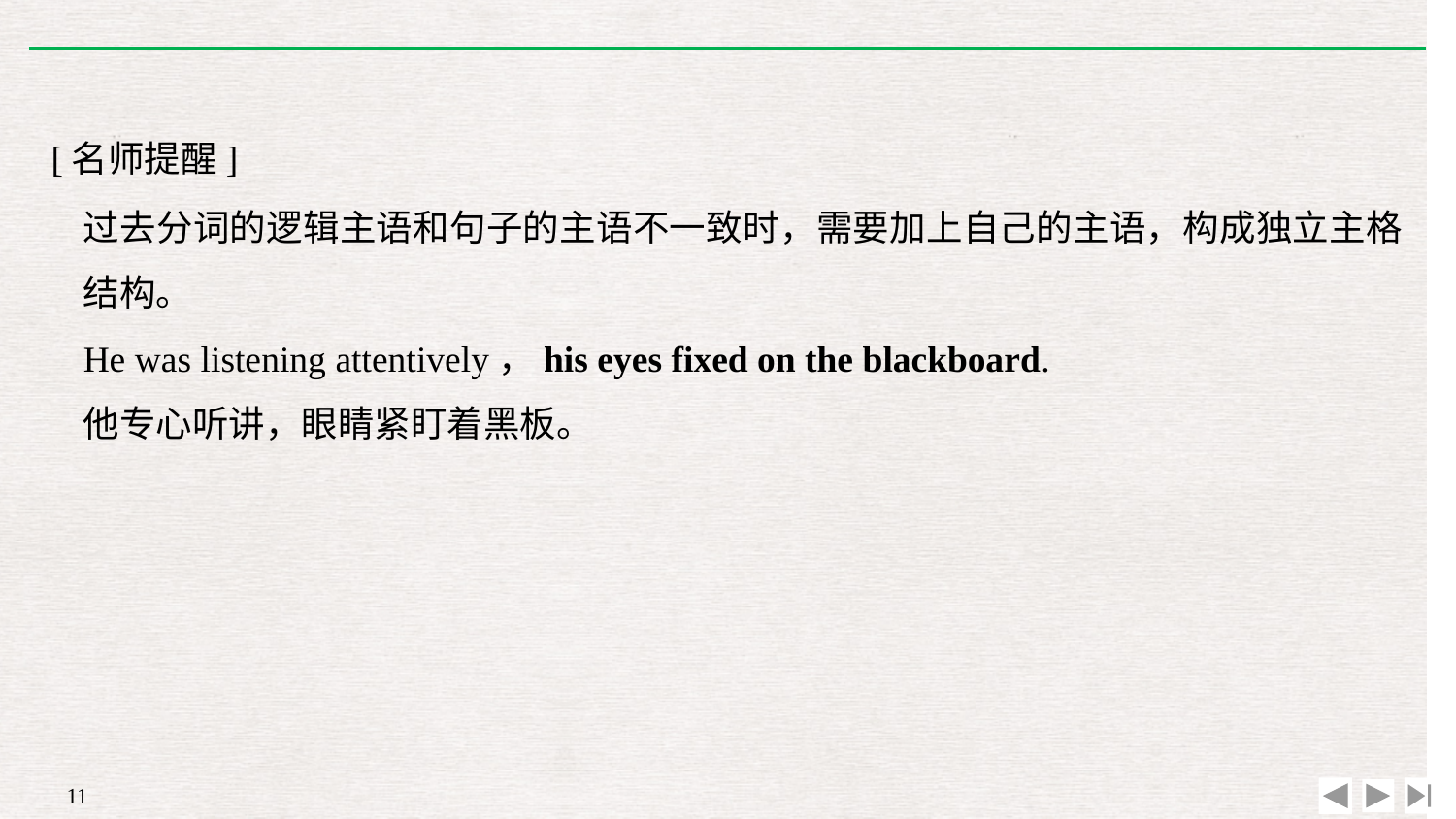

[名师提醒]
过去分词的逻辑主语和句子的主语不一致时，需要加上自己的主语，构成独立主格结构。
He was listening attentively，his eyes fixed on the blackboard.
他专心听讲，眼睛紧盯着黑板。